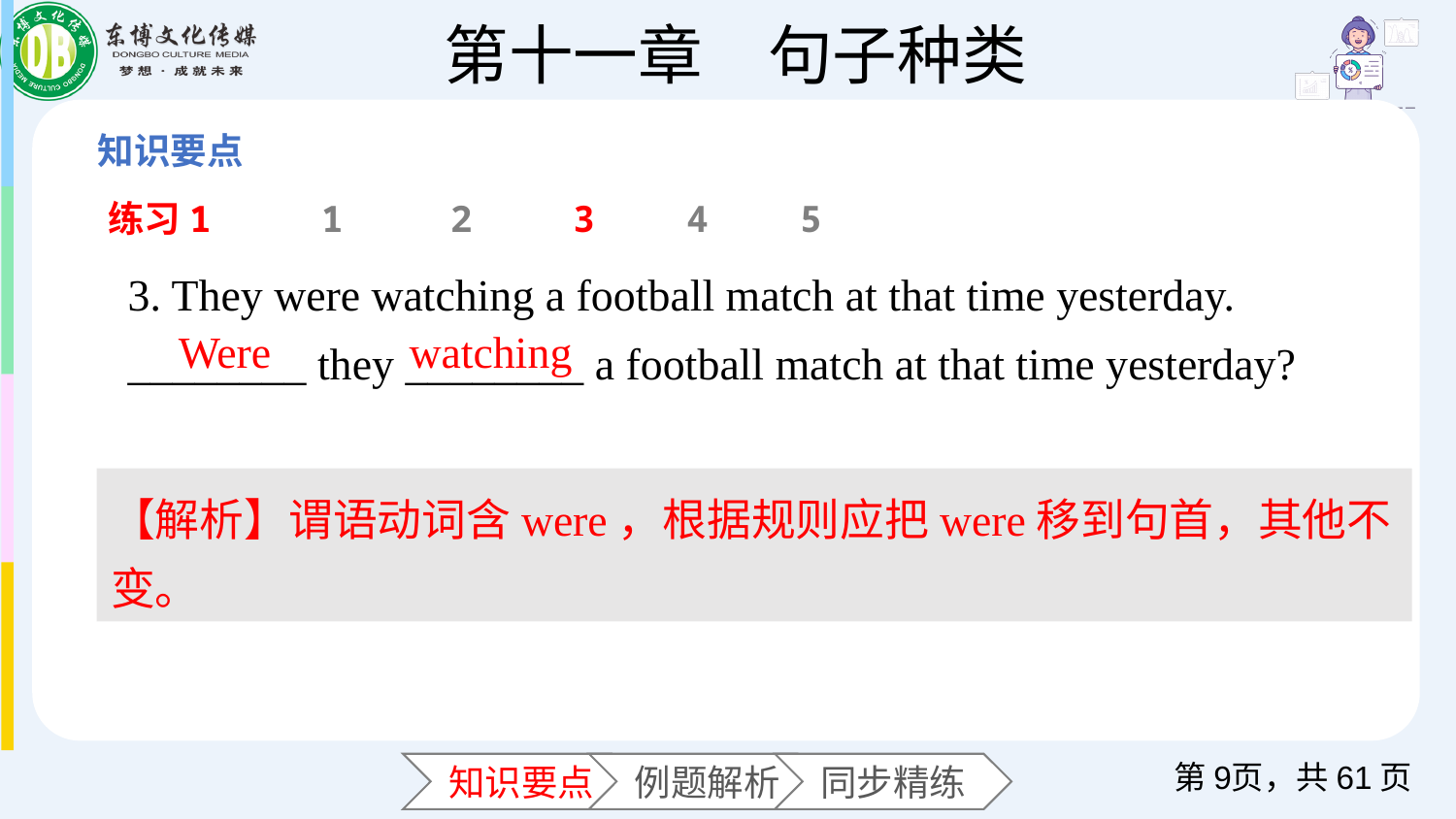

练习1
1
2
3
4
5
3. They were watching a football match at that time yesterday.
________ they ________ a football match at that time yesterday?
Were
watching
【解析】谓语动词含were，根据规则应把were移到句首，其他不变。